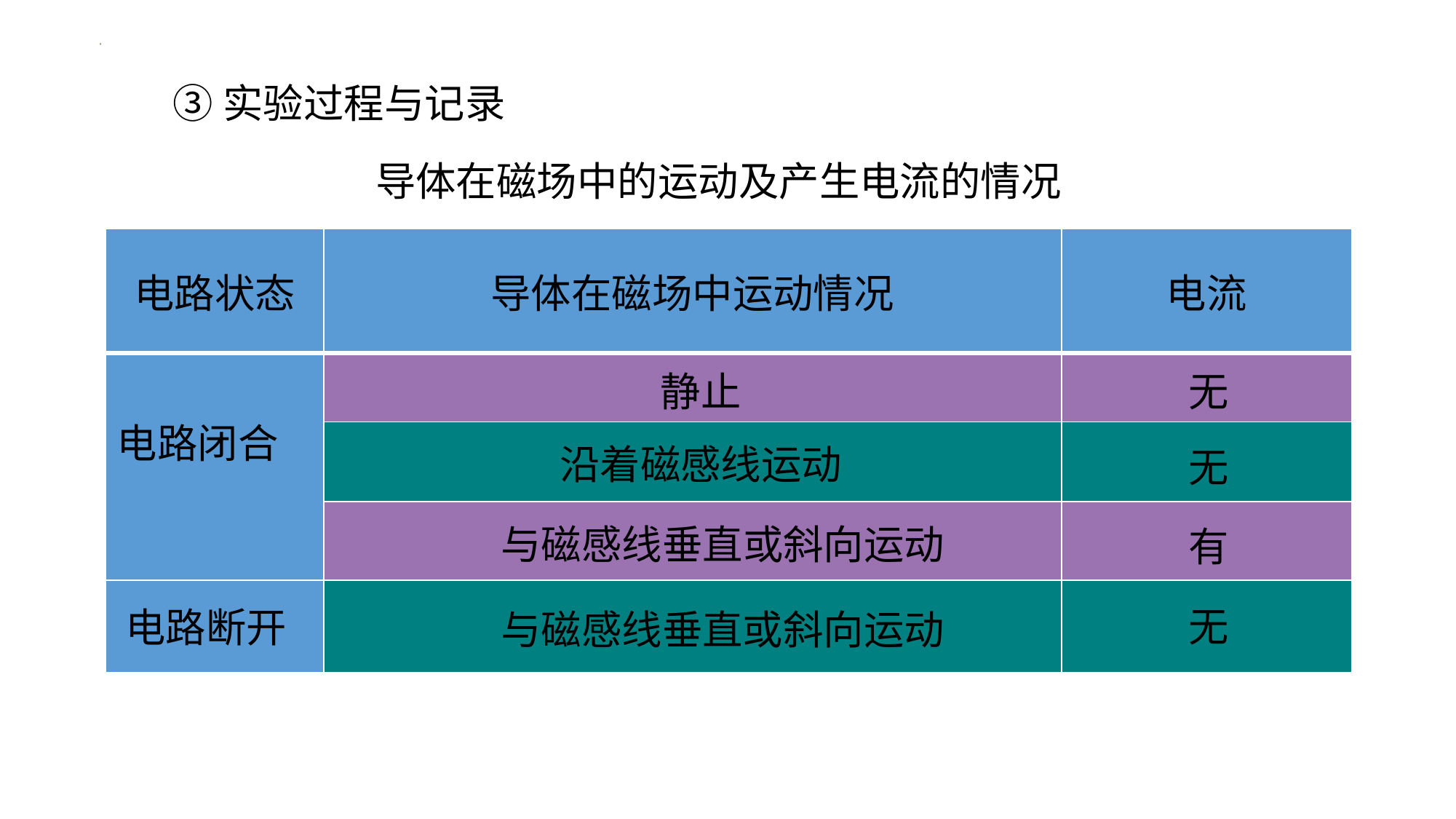

③实验过程与记录
导体在磁场中的运动及产生电流的情况
| 电路状态 | 导体在磁场中运动情况 | 电流 |
| --- | --- | --- |
|  |  |  |
|  |  |  |
|  |  |  |
|  |  |  |
静止
无
电路闭合
沿着磁感线运动
无
与磁感线垂直或斜向运动
有
无
电路断开
与磁感线垂直或斜向运动